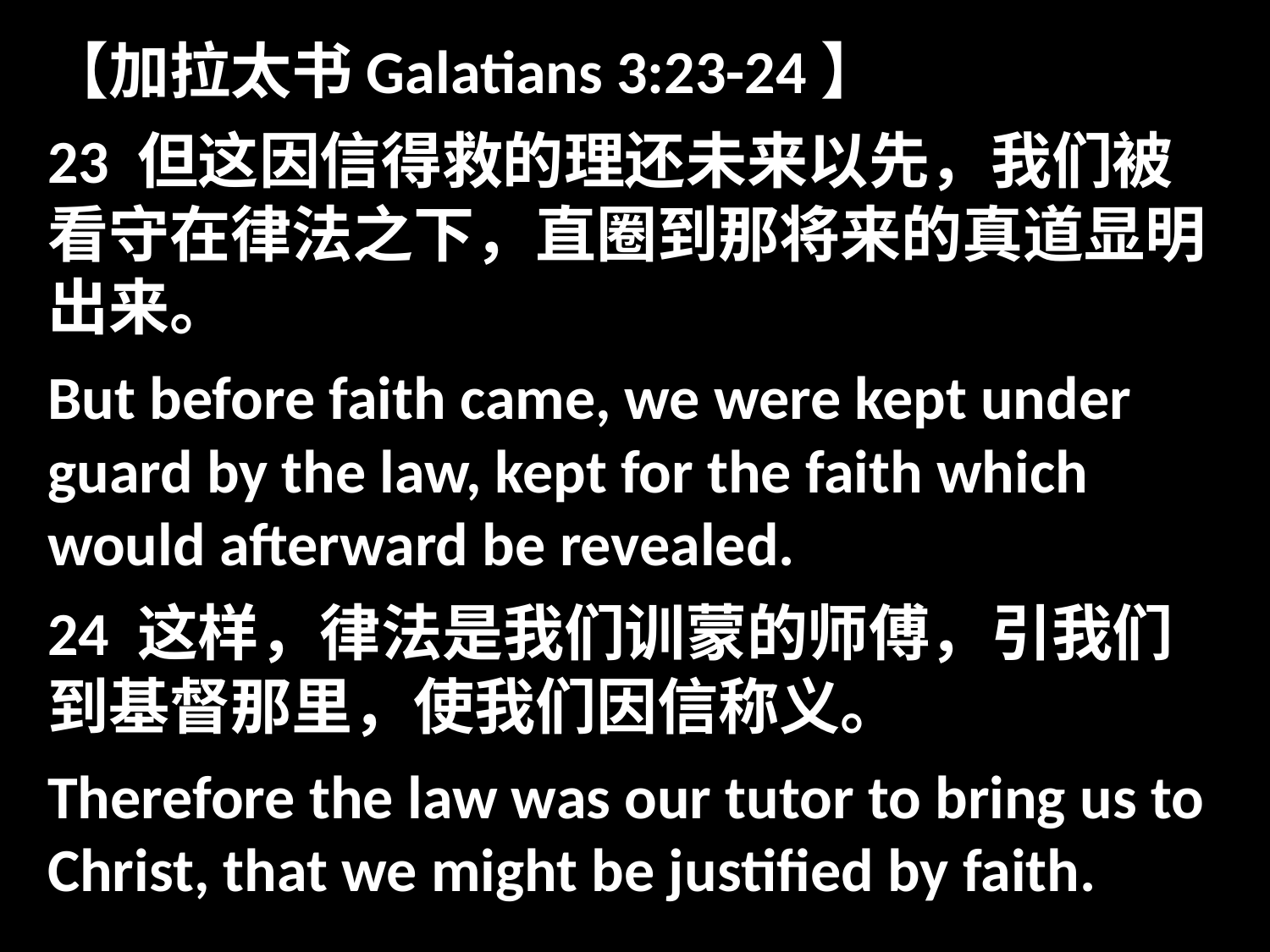

【加拉太书Galatians 3:23-24】
23 但这因信得救的理还未来以先，我们被看守在律法之下，直圈到那将来的真道显明出来。
But before faith came, we were kept under guard by the law, kept for the faith which would afterward be revealed.
24 这样，律法是我们训蒙的师傅，引我们到基督那里，使我们因信称义。
Therefore the law was our tutor to bring us to Christ, that we might be justified by faith.